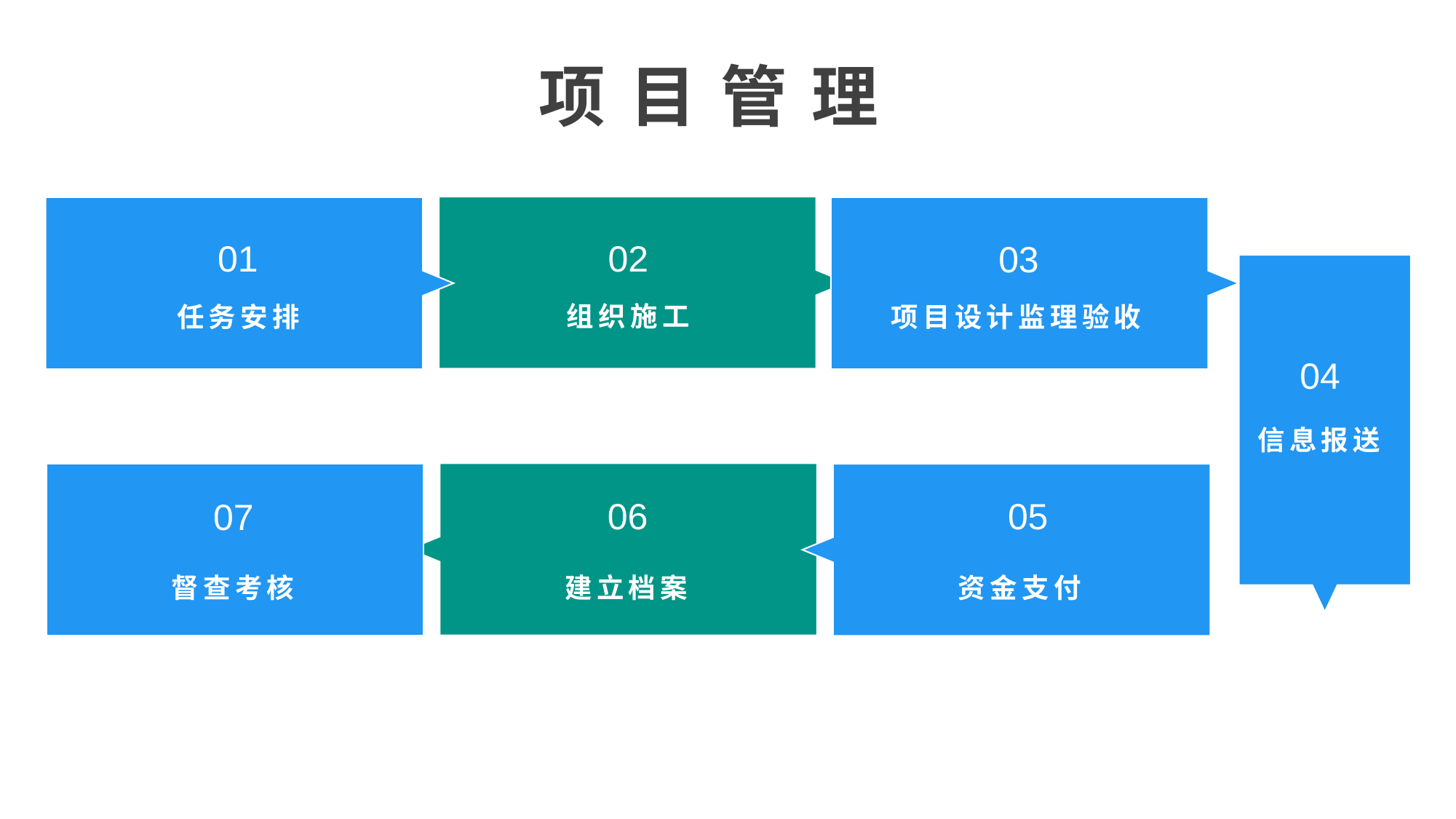

项 目 管 理

02
03
01
03

组织施工
添加标题
项目设计监理验收
任务安排

      04

     信息报送
06
05
07
督查考核
建立档案
资金支付